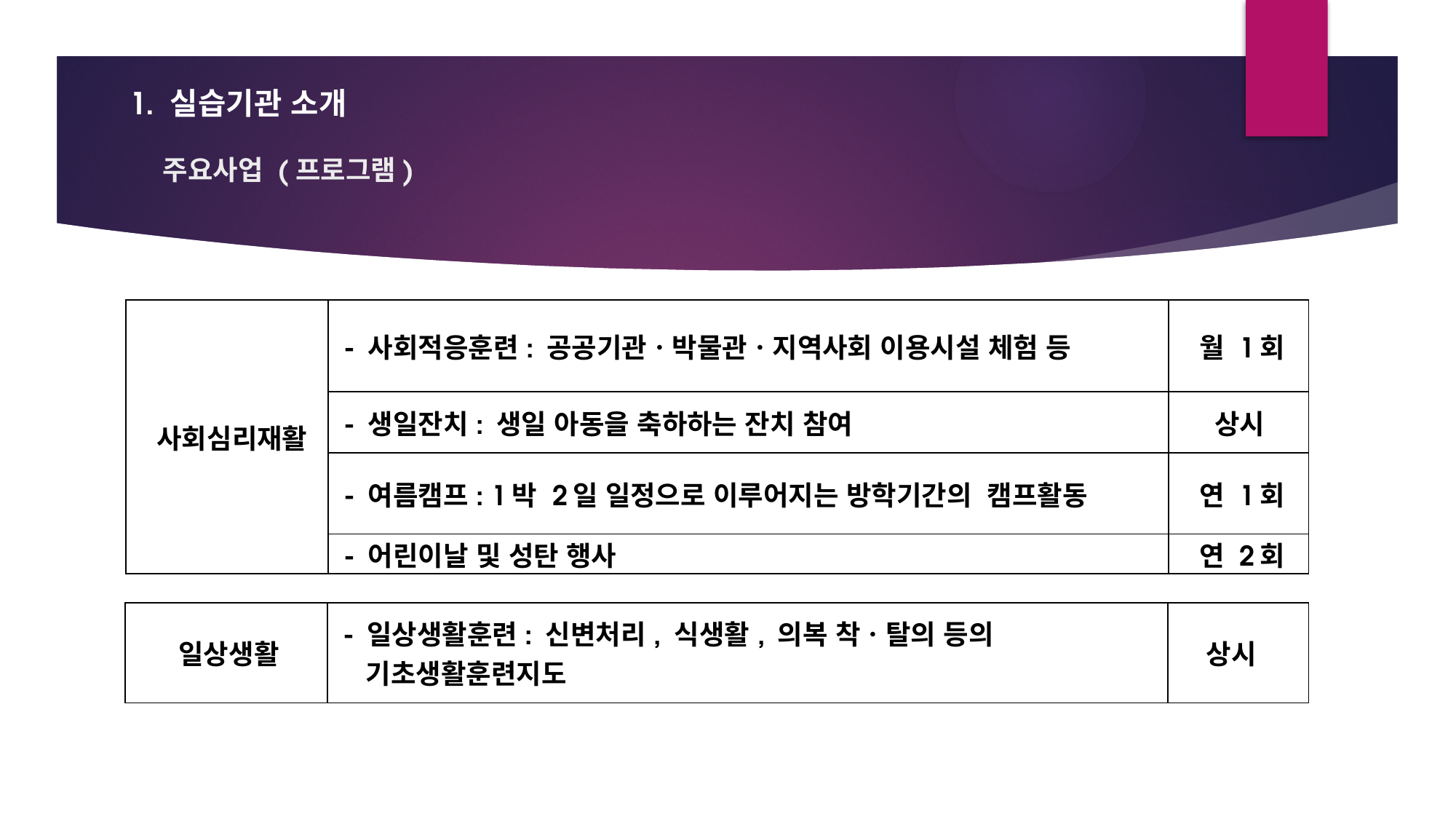

1. 실습기관 소개
# 주요사업 (프로그램)
| 사회심리재활 | - 사회적응훈련: 공공기관ㆍ박물관ㆍ지역사회 이용시설 체험 등 | 월 1회 |
| --- | --- | --- |
|  | - 생일잔치: 생일 아동을 축하하는 잔치 참여 | 상시 |
|  | - 여름캠프: 1박 2일 일정으로 이루어지는 방학기간의 캠프활동 | 연 1회 |
|  | - 어린이날 및 성탄 행사 | 연 2회 |
| 일상생활 | - 일상생활훈련: 신변처리, 식생활, 의복 착ㆍ탈의 등의 기초생활훈련지도 | 상시 |
| --- | --- | --- |
|  |
| --- |